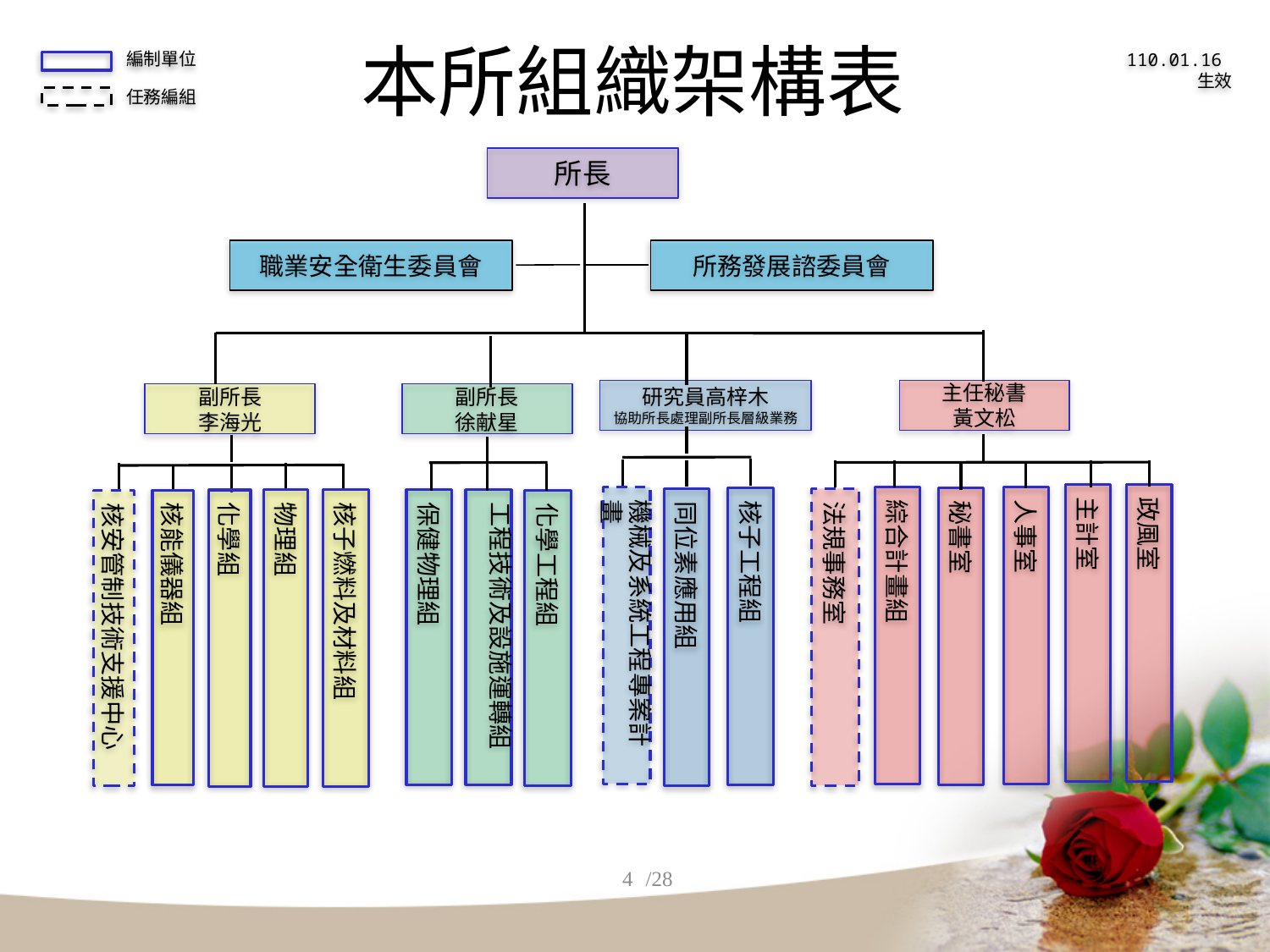

# 本所組織架構表
編制單位
110.01.16  生效

任務編組

所長
職業安全衛生委員會
所務發展諮委員會
研究員高梓木
協助所長處理副所長層級業務
主任秘書
黃文松
副所長
李海光
副所長
徐献星
主計室
政風室
機械及系統工程專案計畫
綜合計畫組
人事室
核子工程組
秘書室
同位素應用組
法規事務室
工程技術及設施運轉組
物理組
核子燃料及材料組
保健物理組
化學組
核能儀器組
核安管制技術支援中心
化學工程組
4
/28